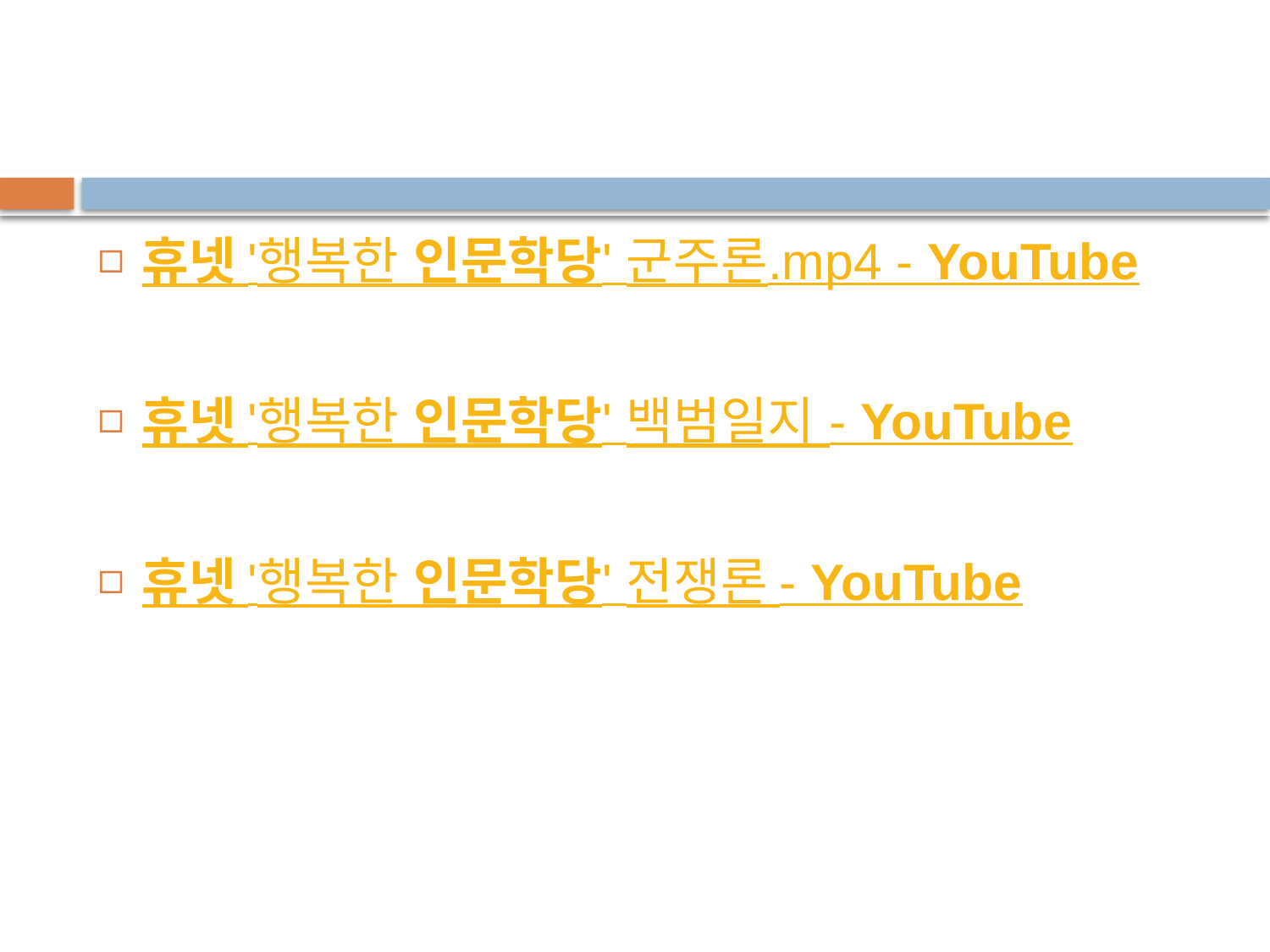

#
휴넷 '행복한 인문학당' 군주론.mp4 - YouTube

휴넷 '행복한 인문학당' 백범일지 - YouTube

휴넷 '행복한 인문학당' 전쟁론 - YouTube